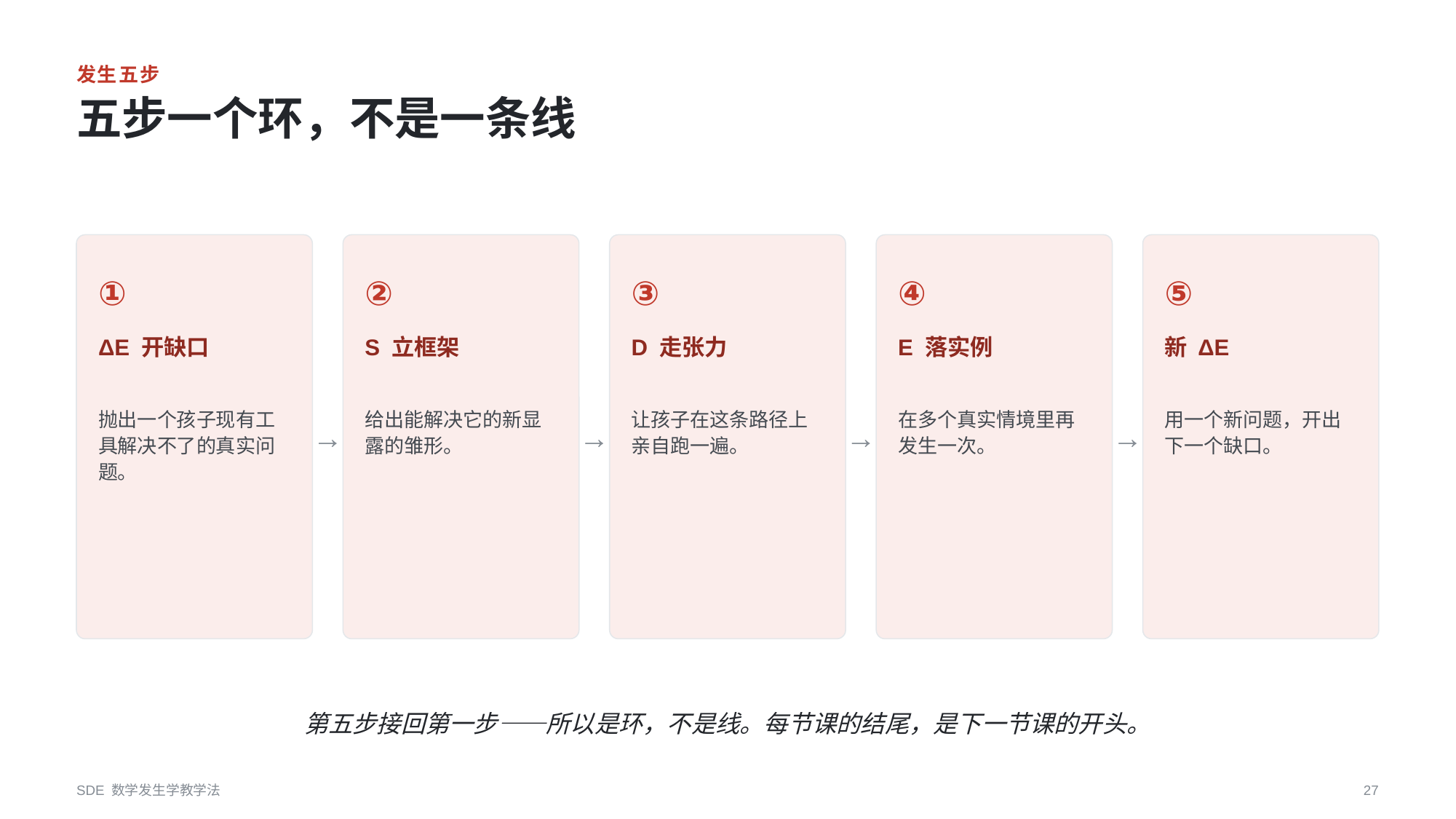

发生五步
五步一个环，不是一条线

①
②
③
④
⑤
ΔE 开缺口
S 立框架
D 走张力
E 落实例
新 ΔE
抛出一个孩子现有工具解决不了的真实问题。
→
给出能解决它的新显露的雏形。
→
让孩子在这条路径上亲自跑一遍。
→
在多个真实情境里再发生一次。
→
用一个新问题，开出下一个缺口。
第五步接回第一步——所以是环，不是线。每节课的结尾，是下一节课的开头。
SDE 数学发生学教学法
27